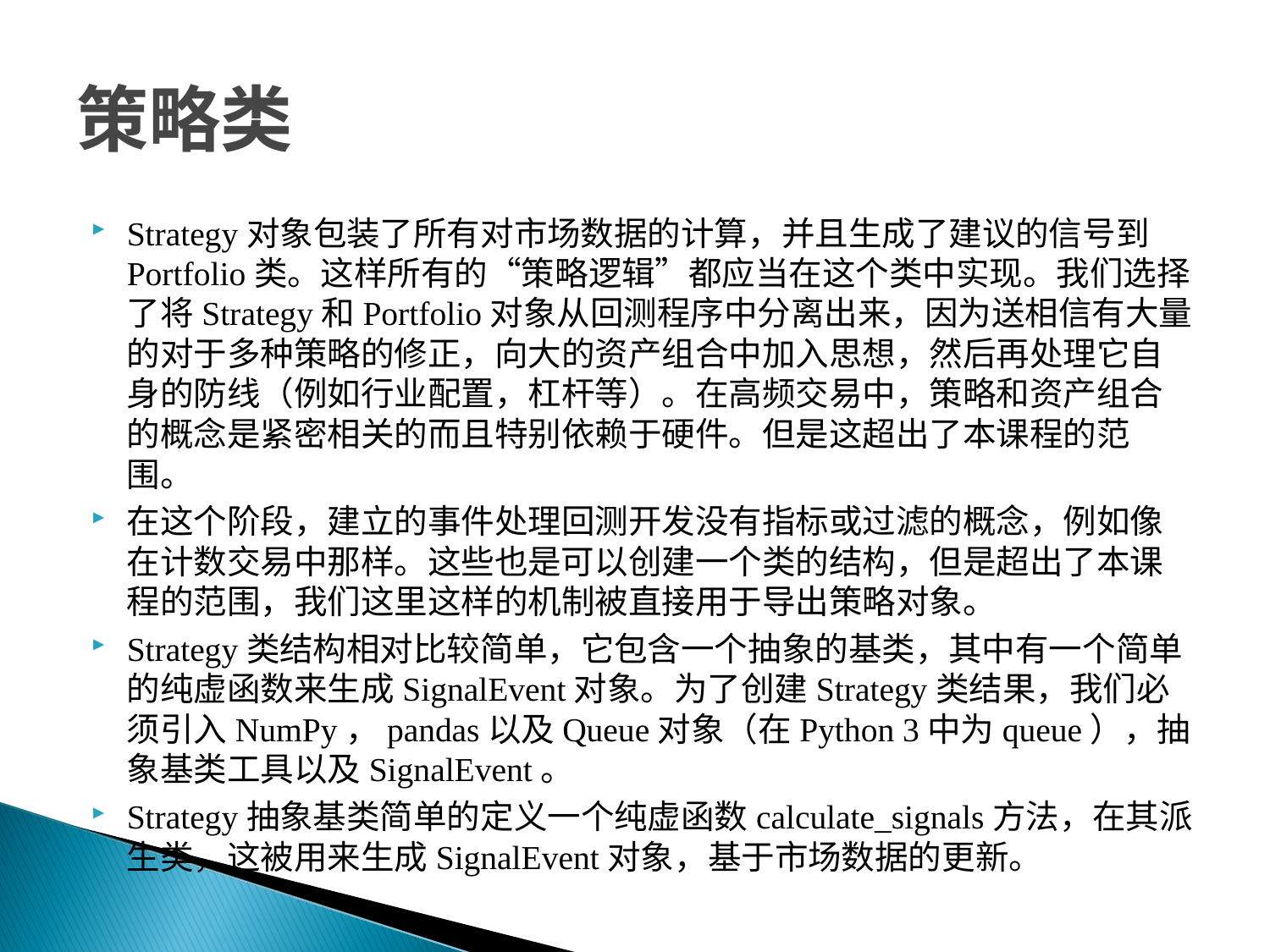

# 策略类
Strategy对象包装了所有对市场数据的计算，并且生成了建议的信号到Portfolio类。这样所有的“策略逻辑”都应当在这个类中实现。我们选择了将Strategy和Portfolio对象从回测程序中分离出来，因为送相信有大量的对于多种策略的修正，向大的资产组合中加入思想，然后再处理它自身的防线（例如行业配置，杠杆等）。在高频交易中，策略和资产组合的概念是紧密相关的而且特别依赖于硬件。但是这超出了本课程的范围。
在这个阶段，建立的事件处理回测开发没有指标或过滤的概念，例如像在计数交易中那样。这些也是可以创建一个类的结构，但是超出了本课程的范围，我们这里这样的机制被直接用于导出策略对象。
Strategy类结构相对比较简单，它包含一个抽象的基类，其中有一个简单的纯虚函数来生成SignalEvent对象。为了创建Strategy类结果，我们必须引入NumPy，pandas以及Queue对象（在Python 3中为queue），抽象基类工具以及SignalEvent。
Strategy抽象基类简单的定义一个纯虚函数calculate_signals方法，在其派生类，这被用来生成SignalEvent对象，基于市场数据的更新。